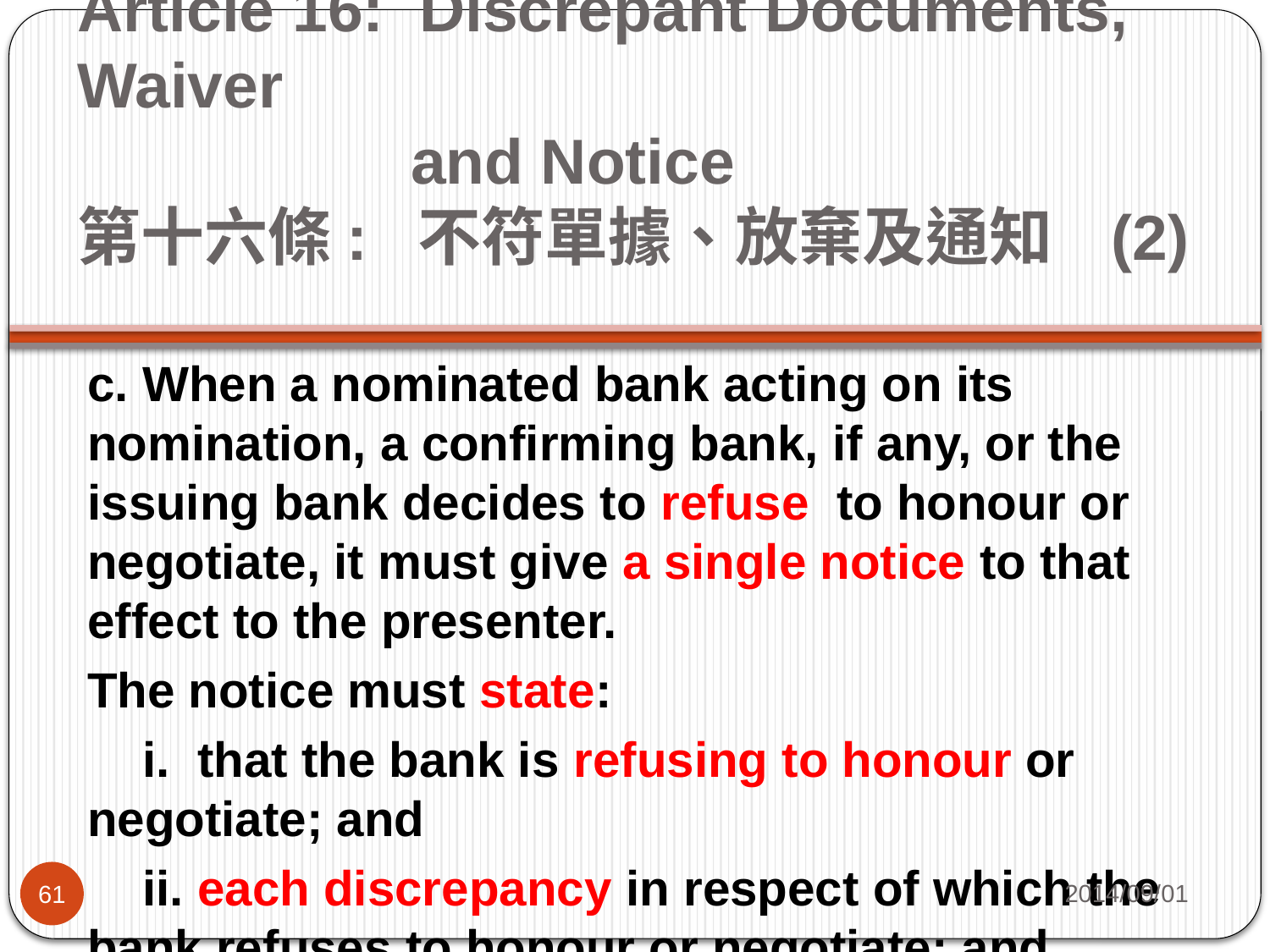

# Article 16:  Discrepant Documents, Waiver and Notice    第十六條:  不符單據、放棄及通知   (2)
c. When a nominated bank acting on its nomination, a confirming bank, if any, or the issuing bank decides to refuse  to honour or negotiate, it must give a single notice to that effect to the presenter.
The notice must state:
    i.  that the bank is refusing to honour or negotiate; and
    ii. each discrepancy in respect of which the bank refuses to honour or negotiate; and
2014/09/01
61